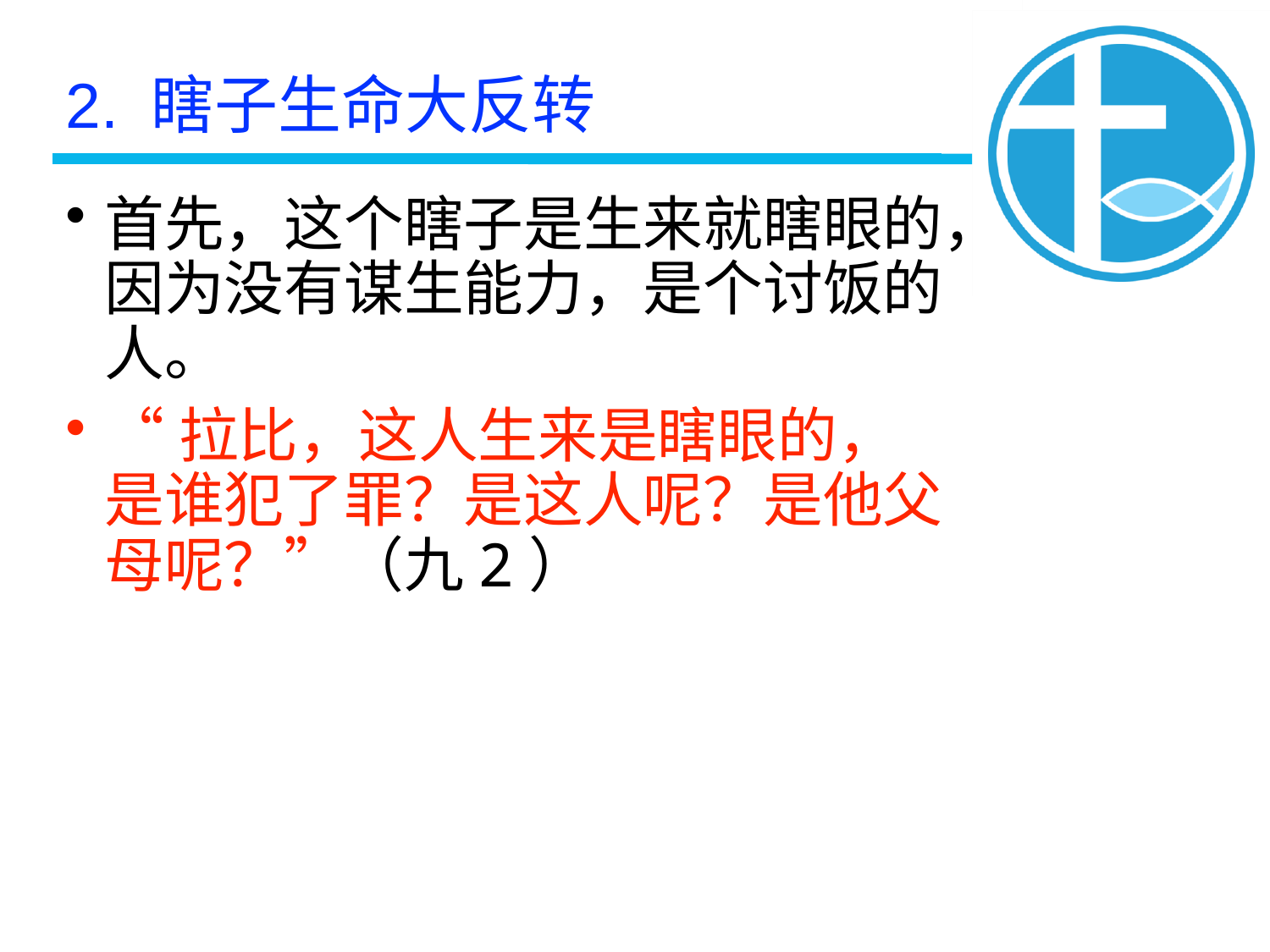

2. 瞎子生命大反转
首先，这个瞎子是生来就瞎眼的，因为没有谋生能力，是个讨饭的人。
“拉比，这人生来是瞎眼的，是谁犯了罪？是这人呢？是他父母呢？”（九2）